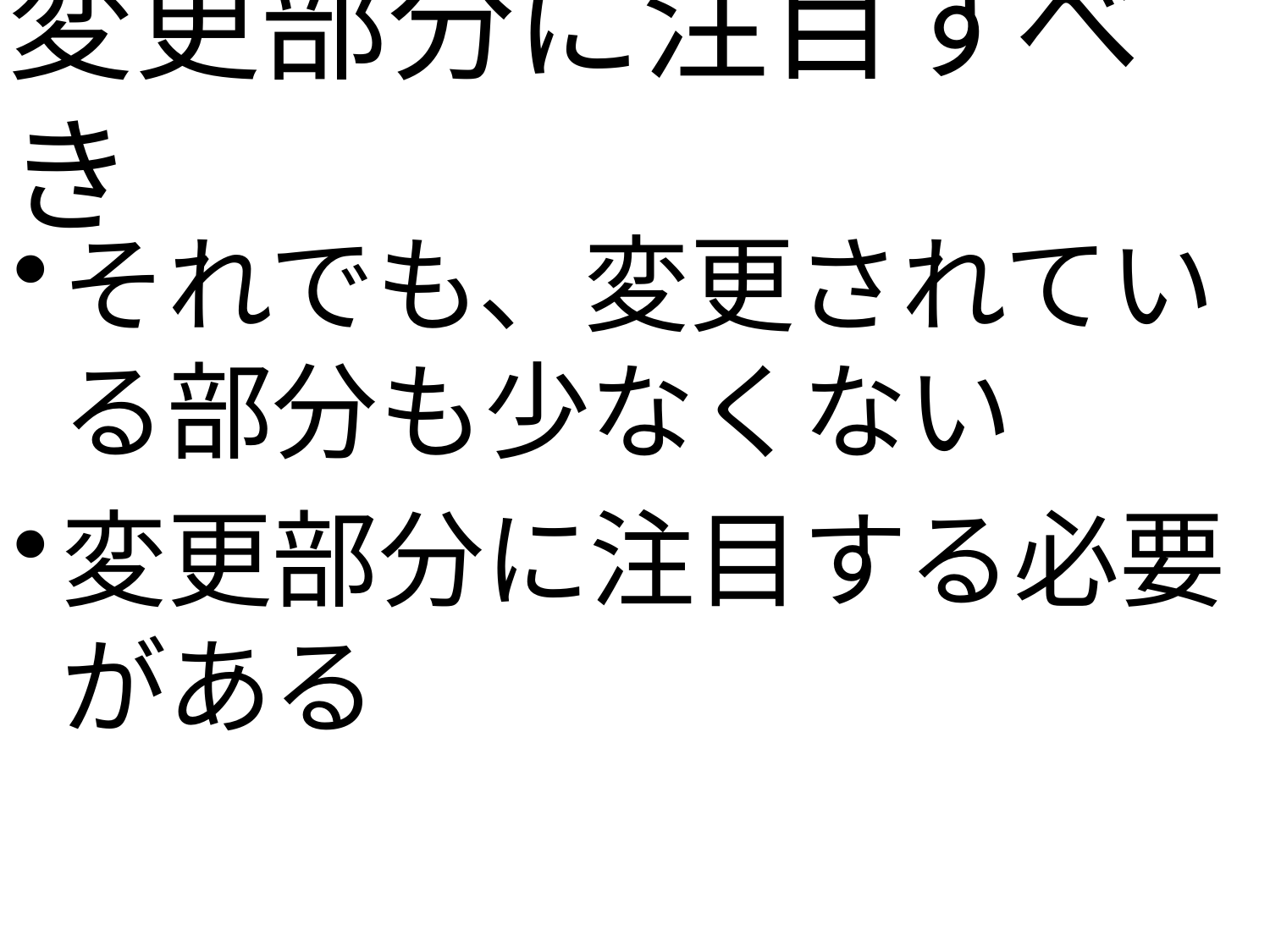

# 変更部分に注目すべき
それでも、変更されている部分も少なくない
変更部分に注目する必要がある